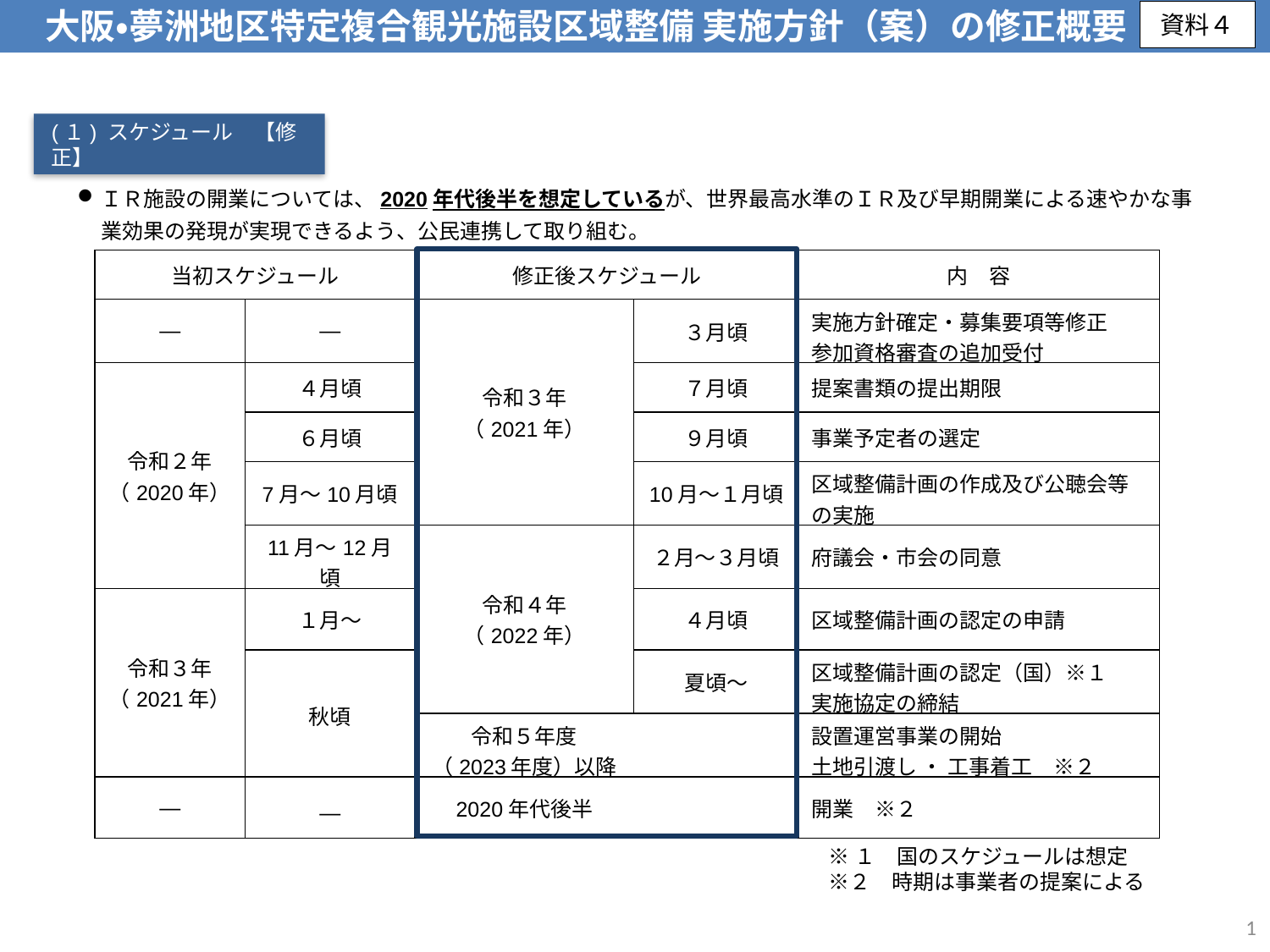

大阪・夢洲地区特定複合観光施設区域整備 実施方針（案）の修正概要
資料４
(１) スケジュール　【修正】
ＩＲ施設の開業については、2020年代後半を想定しているが、世界最高水準のＩＲ及び早期開業による速やかな事業効果の発現が実現できるよう、公民連携して取り組む。

| 当初スケジュール |  | 修正後スケジュール |  | 内　容 |
| --- | --- | --- | --- | --- |
| ― | ― | 令和３年 （2021年） | ３月頃 | 実施方針確定・募集要項等修正 参加資格審査の追加受付 |
| 令和２年 （2020年） | ４月頃 |  | ７月頃 | 提案書類の提出期限 |
|  | ６月頃 |  | ９月頃 | 事業予定者の選定 |
|  | 7月～10月頃 |  | 10月～１月頃 | 区域整備計画の作成及び公聴会等の実施 |
|  | 11月～12月頃 | 令和４年 （2022年） | ２月～３月頃 | 府議会・市会の同意 |
| 令和３年 （2021年） | １月～ |  | ４月頃 | 区域整備計画の認定の申請 |
|  | 秋頃 |  | 夏頃～ | 区域整備計画の認定（国）※１ 実施協定の締結 |
|  |  | 令和５年度 （2023年度）以降 |  | 設置運営事業の開始 土地引渡し ・ 工事着工　※２ |
| ― | ― | 2020年代後半 |  | 開業　※２ |
※１　国のスケジュールは想定
※２　時期は事業者の提案による
1